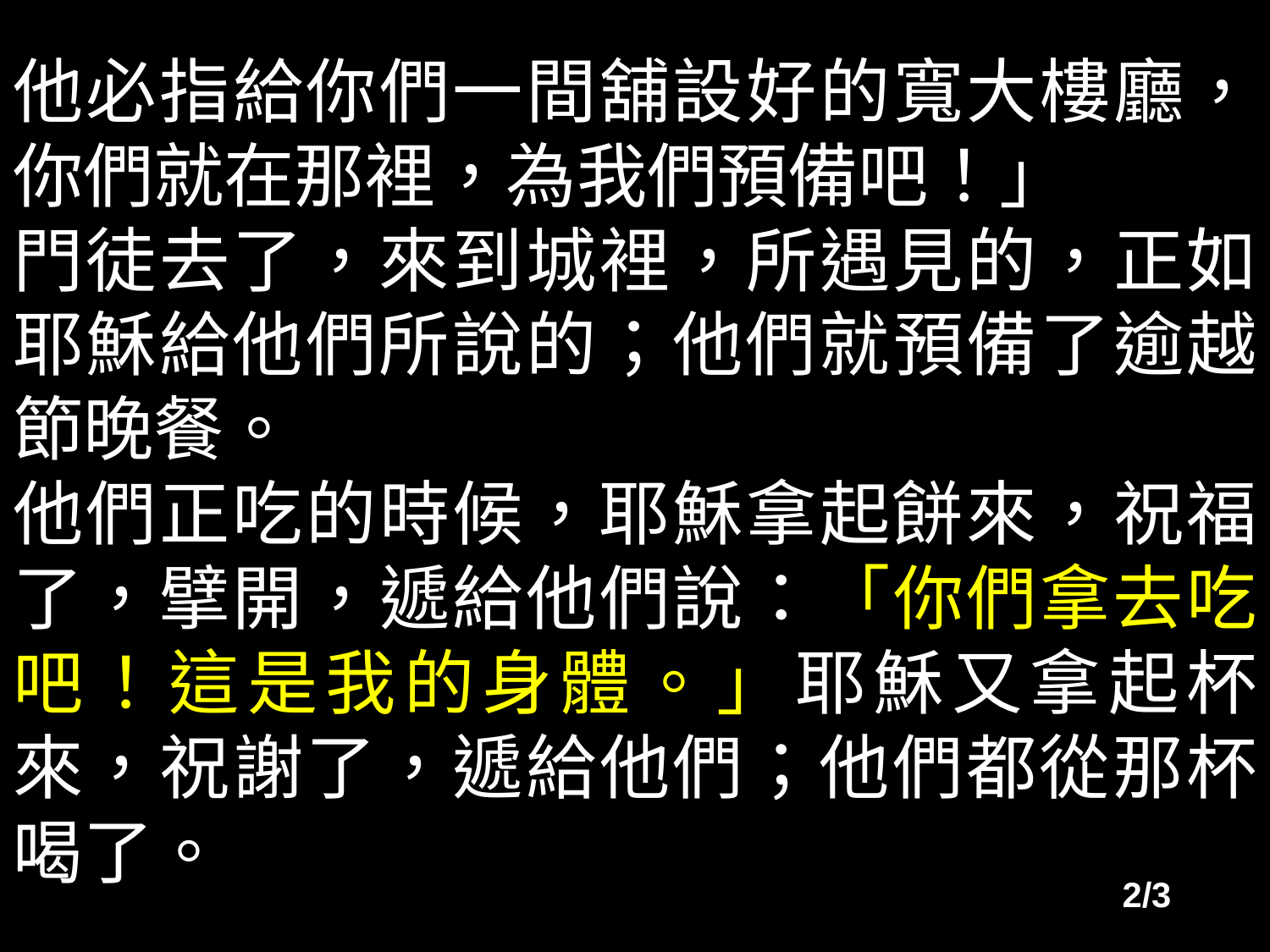

他必指給你們一間舖設好的寬大樓廳，你們就在那裡，為我們預備吧！」
門徒去了，來到城裡，所遇見的，正如耶穌給他們所說的；他們就預備了逾越節晚餐。
他們正吃的時候，耶穌拿起餅來，祝福了，擘開，遞給他們說：「你們拿去吃吧！這是我的身體。」耶穌又拿起杯來，祝謝了，遞給他們；他們都從那杯喝了。

2/3